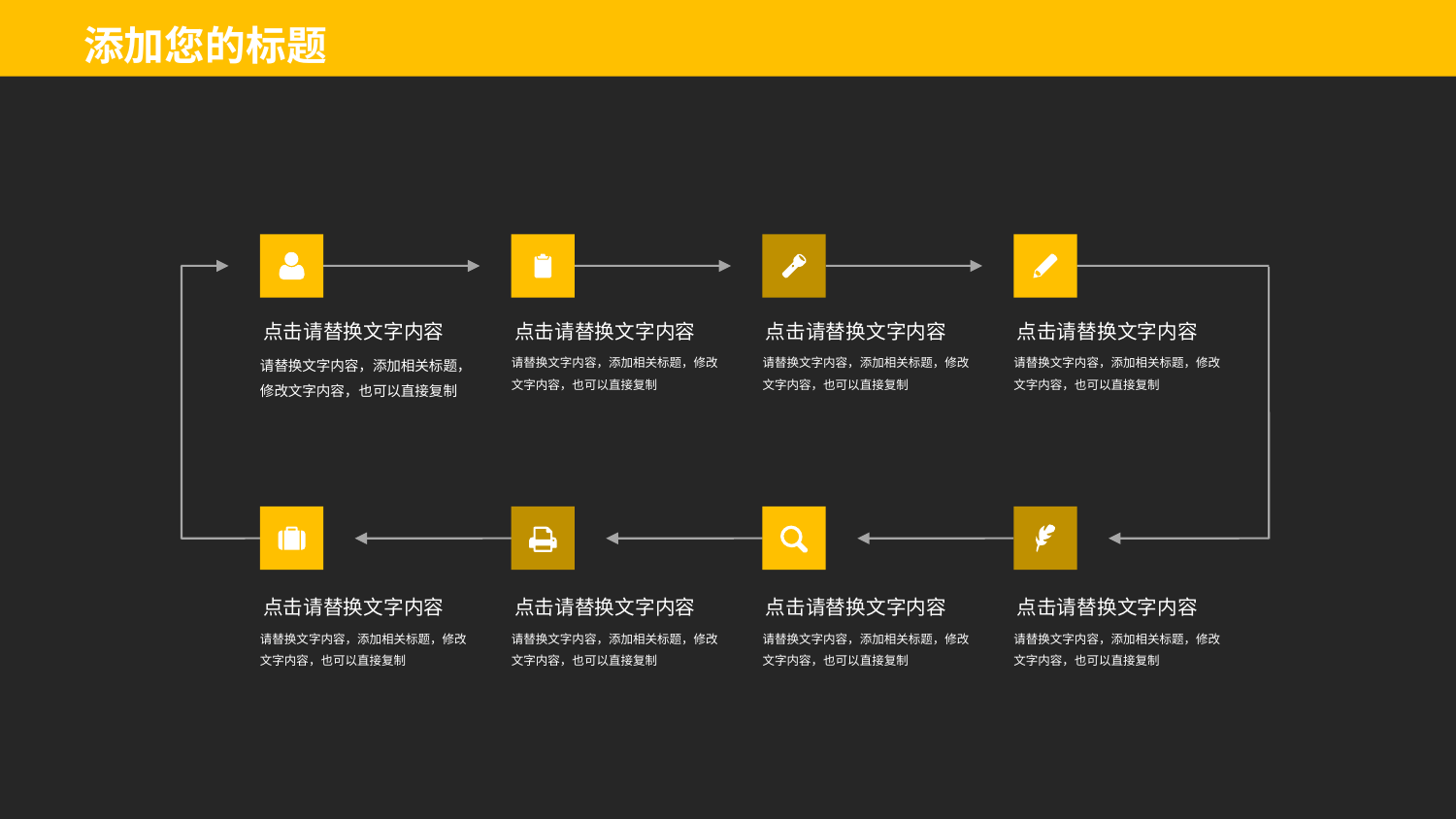

添加您的标题

点击请替换文字内容
点击请替换文字内容
点击请替换文字内容
点击请替换文字内容
请替换文字内容，添加相关标题，修改文字内容，也可以直接复制
请替换文字内容，添加相关标题，修改文字内容，也可以直接复制
请替换文字内容，添加相关标题，修改文字内容，也可以直接复制
请替换文字内容，添加相关标题，修改文字内容，也可以直接复制

点击请替换文字内容
点击请替换文字内容
点击请替换文字内容
点击请替换文字内容
请替换文字内容，添加相关标题，修改文字内容，也可以直接复制
请替换文字内容，添加相关标题，修改文字内容，也可以直接复制
请替换文字内容，添加相关标题，修改文字内容，也可以直接复制
请替换文字内容，添加相关标题，修改文字内容，也可以直接复制